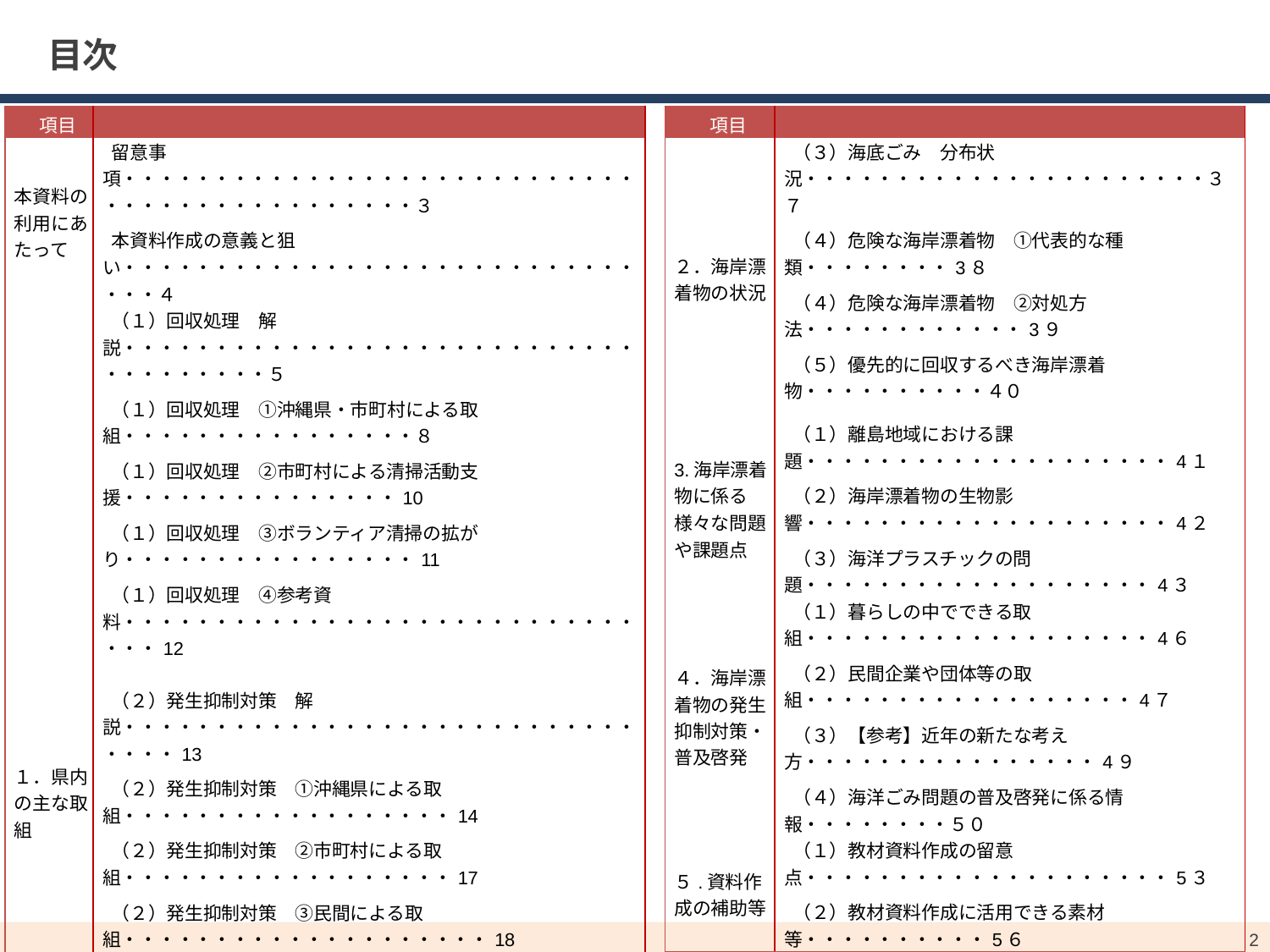

# 目次
| 項目 |  |
| --- | --- |
| ２．海岸漂着物の状況 | （３）海底ごみ　分布状況・・・・・・・・・・・・・・・・・・・・・・３７ （４）危険な海岸漂着物　①代表的な種類・・・・・・・・3８ （４）危険な海岸漂着物　②対処方法・・・・・・・・・・・・3９ （５）優先的に回収するべき海岸漂着物・・・・・・・・・・４０ |
| 3.海岸漂着物に係る様々な問題や課題点 | （１）離島地域における課題・・・・・・・・・・・・・・・・・・・・4１ （２）海岸漂着物の生物影響・・・・・・・・・・・・・・・・・・・・4２ （３）海洋プラスチックの問題・・・・・・・・・・・・・・・・・・・4３ |
| ４．海岸漂着物の発生抑制対策・普及啓発 | （１）暮らしの中でできる取組・・・・・・・・・・・・・・・・・・・4６ （２）民間企業や団体等の取組・・・・・・・・・・・・・・・・・・4７ （３）【参考】近年の新たな考え方・・・・・・・・・・・・・・・・4９ （４）海洋ごみ問題の普及啓発に係る情報・・・・・・・・５０ |
| ５.資料作成の補助等 | （１）教材資料作成の留意点・・・・・・・・・・・・・・・・・・・・5３ （２）教材資料作成に活用できる素材等・・・・・・・・・・5６ |
| 項目 |  |
| --- | --- |
| 本資料の利用にあたって | 留意事項・・・・・・・・・・・・・・・・・・・・・・・・・・・・・・・・・・・・・・・・・・・・・３ 本資料作成の意義と狙い・・・・・・・・・・・・・・・・・・・・・・・・・・・・・・・４ |
| １．県内の主な取組 | （１）回収処理　解説・・・・・・・・・・・・・・・・・・・・・・・・・・・・・・・・・・・・・５ （１）回収処理　①沖縄県・市町村による取組・・・・・・・・・・・・・・・・８ （１）回収処理　②市町村による清掃活動支援・・・・・・・・・・・・・・・10 （１）回収処理　③ボランティア清掃の拡がり・・・・・・・・・・・・・・・・11 （１）回収処理　④参考資料・・・・・・・・・・・・・・・・・・・・・・・・・・・・・・・12 （２）発生抑制対策　解説・・・・・・・・・・・・・・・・・・・・・・・・・・・・・・・・13 （２）発生抑制対策　①沖縄県による取組・・・・・・・・・・・・・・・・・・14 （２）発生抑制対策　②市町村による取組・・・・・・・・・・・・・・・・・・17 （２）発生抑制対策　③民間による取組・・・・・・・・・・・・・・・・・・・・18 （２）発生抑制対策　【参考】台湾の主な取組み・・・・・・・・・・・・・・20 （３）実態把握のための調査方法　解説・・・・・・・・・・・・・・・・・・・・21 （３）実態把握のための調査方法　①海岸漂着物調査方法・・・・22 （３）実態把握のための調査方法　②マイクロプラスチック・・・・2４ （３）実態把握のための調査方法　③海底ごみ調査方法・・・・・・2５ |
| ２．海岸漂着物の状況 | （１）漂着状況　①海岸漂着物の組成・・・・・・・・・・・・・・・・・・・・・・2６ （１）漂着状況　②現存量・・・・・・・・・・・・・・・・・・・・・・・・・・・・・・・・2８ （１）漂着状況　③年間漂着量・・・・・・・・・・・・・・・・・・・・・・・・・・・・2９ （１）漂着状況　④海岸漂着物の発生国・・・・・・・・・・・・・・・・・・・・３０ （１）漂着状況　【参考①】市街地のごみ・・・・・・・・・・・・・・・・・・・・3３ （１）漂着状況　【参考②】県内河川のごみ・・・・・・・・・・・・・・・・・・3４ （２）マイクロプラスチック　①マイクロプラスチックとは・・・・・・３５ （２）マイクロプラスチック　②分布状況・・・・・・・・・・・・・・・・・・・・３６ |